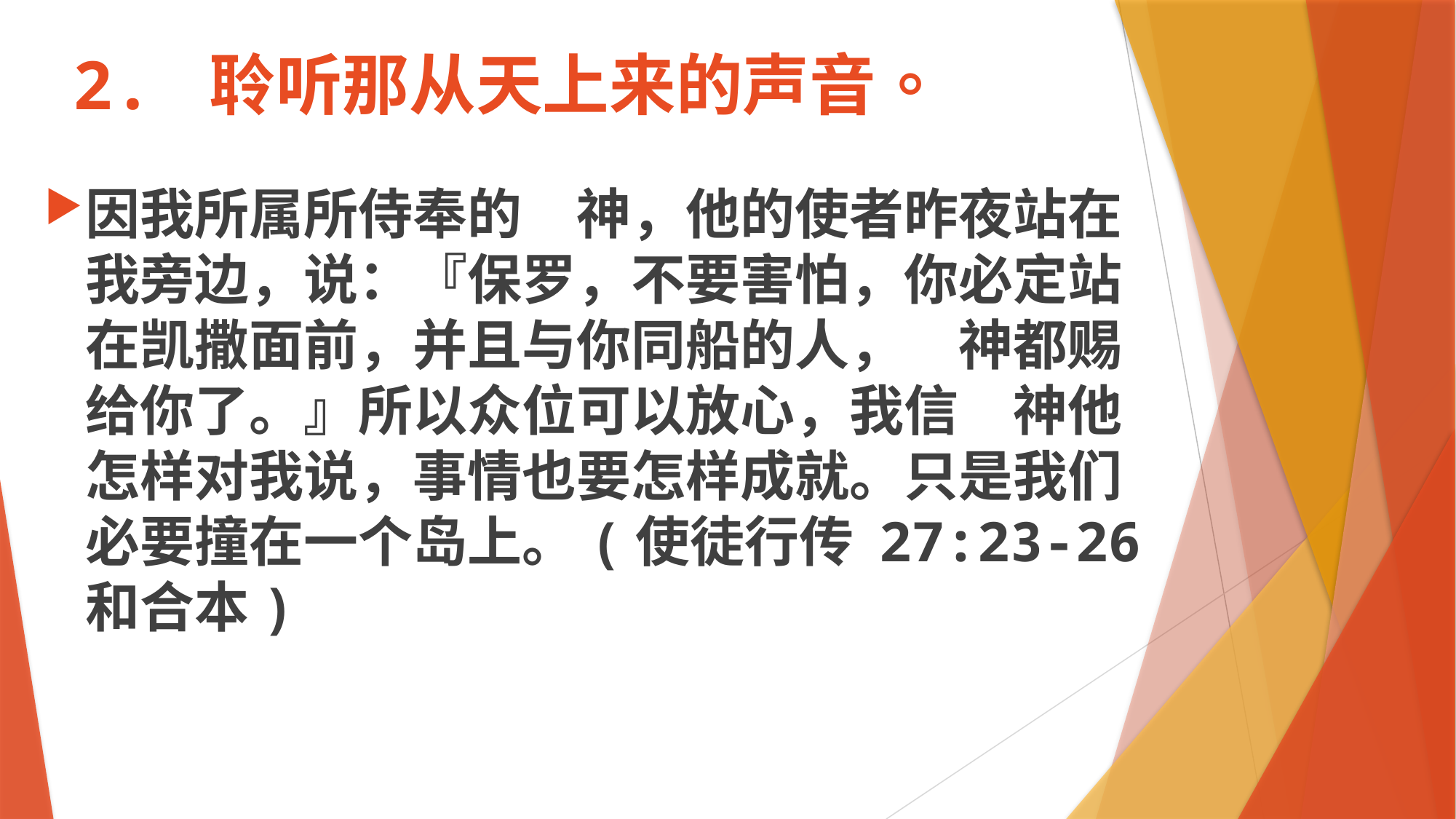

# 2. 聆听那从天上来的声音。
因我所属所侍奉的　神，他的使者昨夜站在我旁边，说：『保罗，不要害怕，你必定站在凯撒面前，并且与你同船的人，　神都赐给你了。』所以众位可以放心，我信　神他怎样对我说，事情也要怎样成就。只是我们必要撞在一个岛上。(使徒行传 27:23-26 和合本)